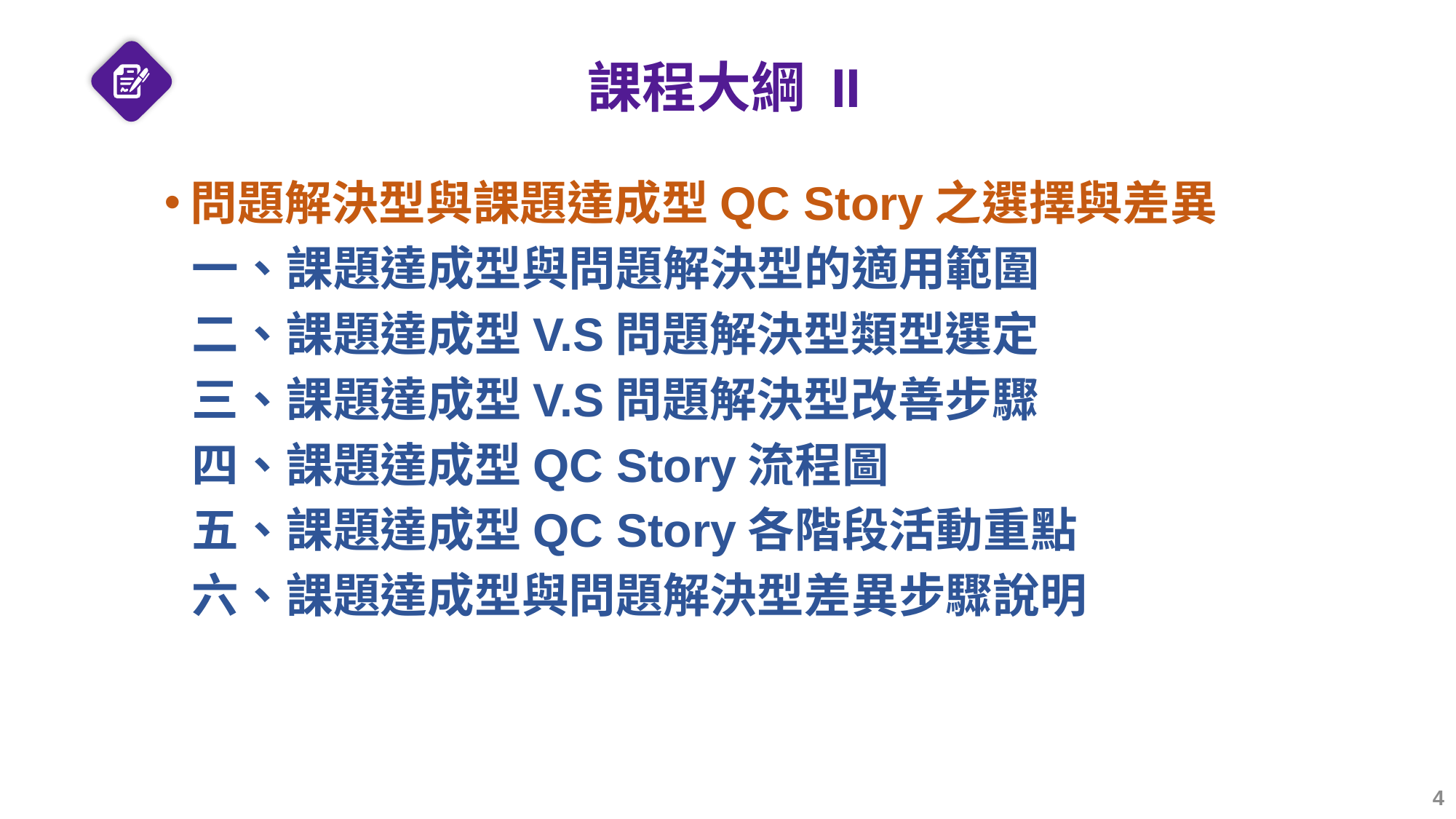

# 課程大綱 II
問題解決型與課題達成型QC Story之選擇與差異
一、課題達成型與問題解決型的適用範圍
二、課題達成型V.S問題解決型類型選定
三、課題達成型V.S問題解決型改善步驟
四、課題達成型QC Story流程圖
五、課題達成型QC Story各階段活動重點
六、課題達成型與問題解決型差異步驟說明
4